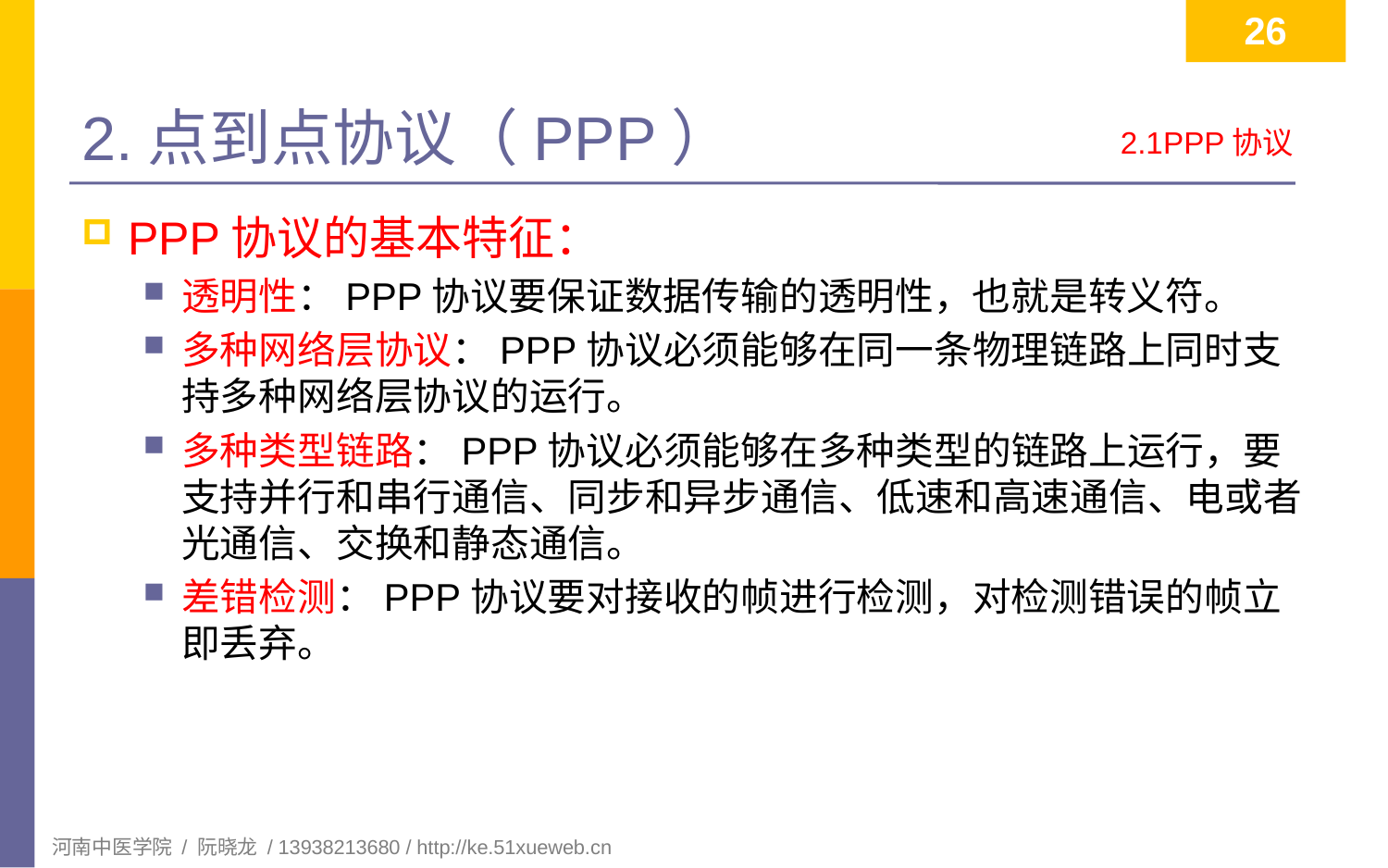

26
# 2.点到点协议（PPP）
2.1PPP协议
PPP协议的基本特征：
透明性：PPP协议要保证数据传输的透明性，也就是转义符。
多种网络层协议：PPP协议必须能够在同一条物理链路上同时支持多种网络层协议的运行。
多种类型链路：PPP协议必须能够在多种类型的链路上运行，要支持并行和串行通信、同步和异步通信、低速和高速通信、电或者光通信、交换和静态通信。
差错检测：PPP协议要对接收的帧进行检测，对检测错误的帧立即丢弃。